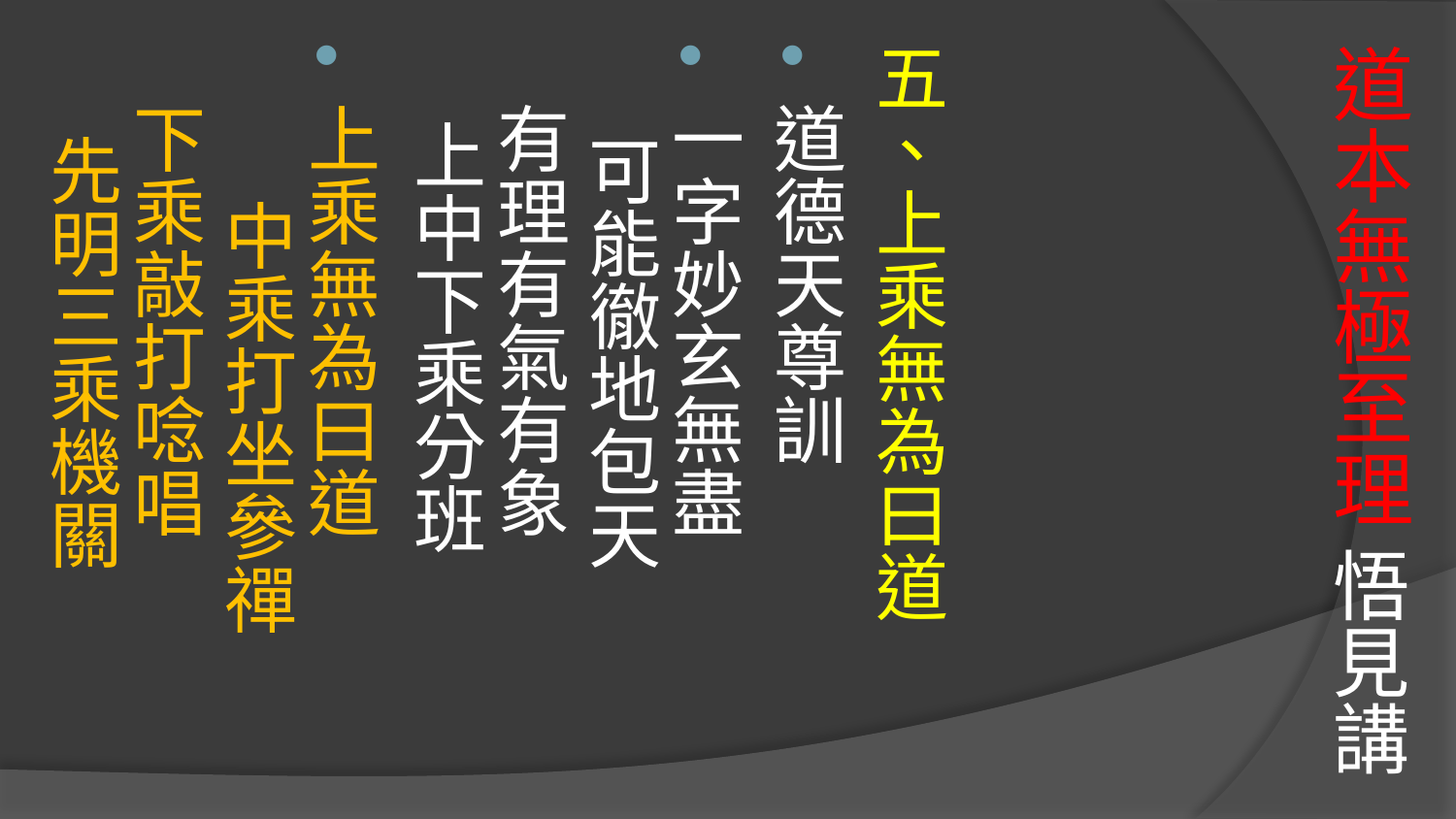

五、上乘無為曰道
道德天尊訓
一字妙玄無盡　             可能徹地包天
有理有氣有象　            上中下乘分班
上乘無為曰道　                 中乘打坐參禪
下乘敲打唸唱　             先明三乘機關
# 道本無極至理 悟見講